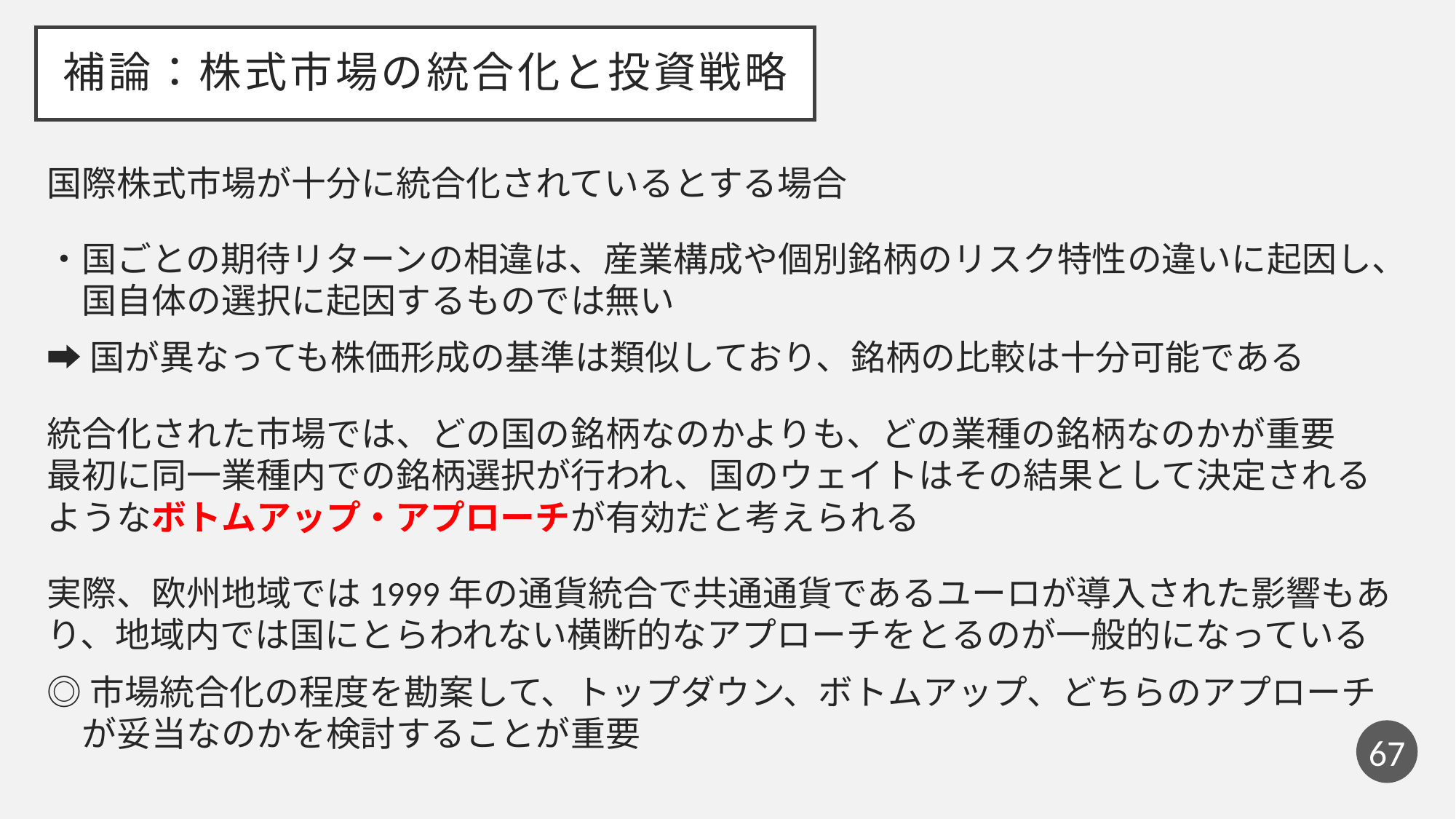

# 補論：株式市場の統合化と投資戦略
国際株式市場が十分に統合化されているとする場合

・国ごとの期待リターンの相違は、産業構成や個別銘柄のリスク特性の違いに起因し、
　国自体の選択に起因するものでは無い
➡国が異なっても株価形成の基準は類似しており、銘柄の比較は十分可能である

統合化された市場では、どの国の銘柄なのかよりも、どの業種の銘柄なのかが重要
最初に同一業種内での銘柄選択が行われ、国のウェイトはその結果として決定される
ようなボトムアップ・アプローチが有効だと考えられる

実際、欧州地域では1999年の通貨統合で共通通貨であるユーロが導入された影響もあり、地域内では国にとらわれない横断的なアプローチをとるのが一般的になっている
◎市場統合化の程度を勘案して、トップダウン、ボトムアップ、どちらのアプローチ
　が妥当なのかを検討することが重要
67